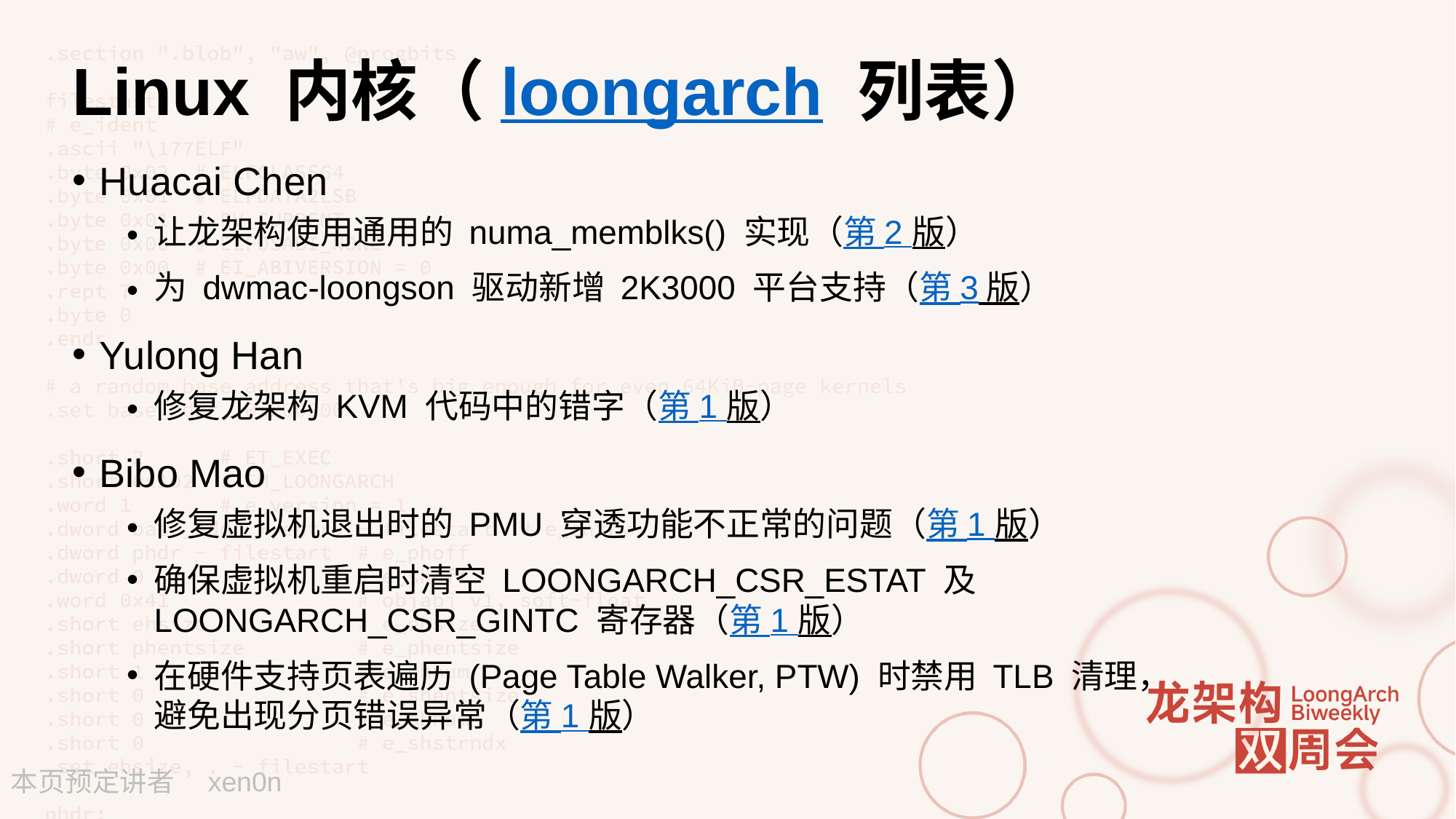

# Linux 内核（loongarch 列表）
Huacai Chen
让龙架构使用通用的 numa_memblks() 实现（第 2 版）
为 dwmac-loongson 驱动新增 2K3000 平台支持（第 3 版）
Yulong Han
修复龙架构 KVM 代码中的错字（第 1 版）
Bibo Mao
修复虚拟机退出时的 PMU 穿透功能不正常的问题（第 1 版）
确保虚拟机重启时清空 LOONGARCH_CSR_ESTAT 及
LOONGARCH_CSR_GINTC 寄存器（第 1 版）
在硬件支持页表遍历 (Page Table Walker, PTW) 时禁用 TLB 清理，
避免出现分页错误异常（第 1 版）
xen0n